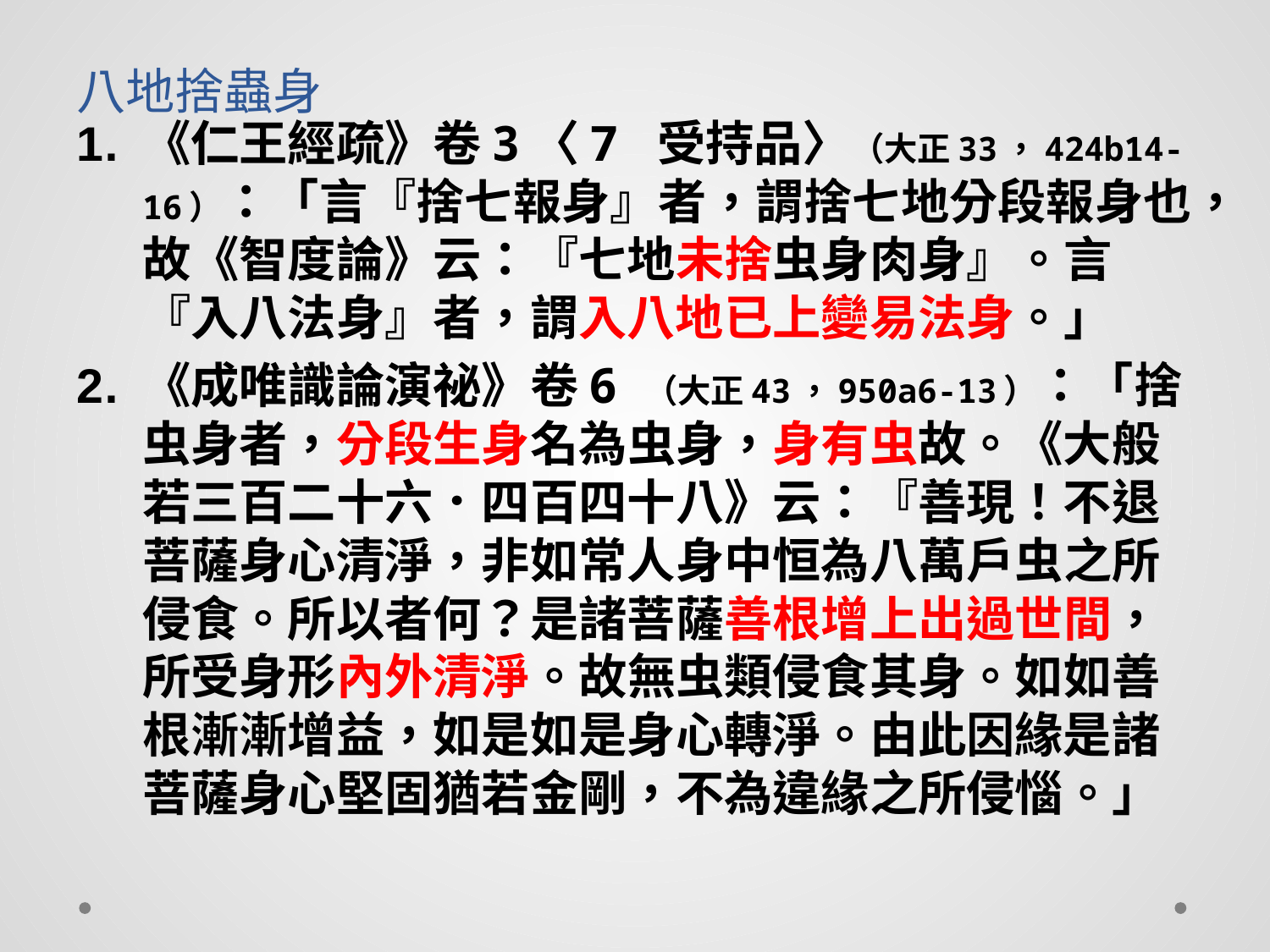

# 八地捨蟲身
《仁王經疏》卷3〈7 受持品〉（大正33，424b14-16）：「言『捨七報身』者，謂捨七地分段報身也，故《智度論》云：『七地未捨虫身肉身』。言『入八法身』者，謂入八地已上變易法身。」
《成唯識論演祕》卷6 （大正43，950a6-13）：「捨虫身者，分段生身名為虫身，身有虫故。《大般若三百二十六．四百四十八》云：『善現！不退菩薩身心清淨，非如常人身中恒為八萬戶虫之所侵食。所以者何？是諸菩薩善根增上出過世間，所受身形內外清淨。故無虫類侵食其身。如如善根漸漸增益，如是如是身心轉淨。由此因緣是諸菩薩身心堅固猶若金剛，不為違緣之所侵惱。」